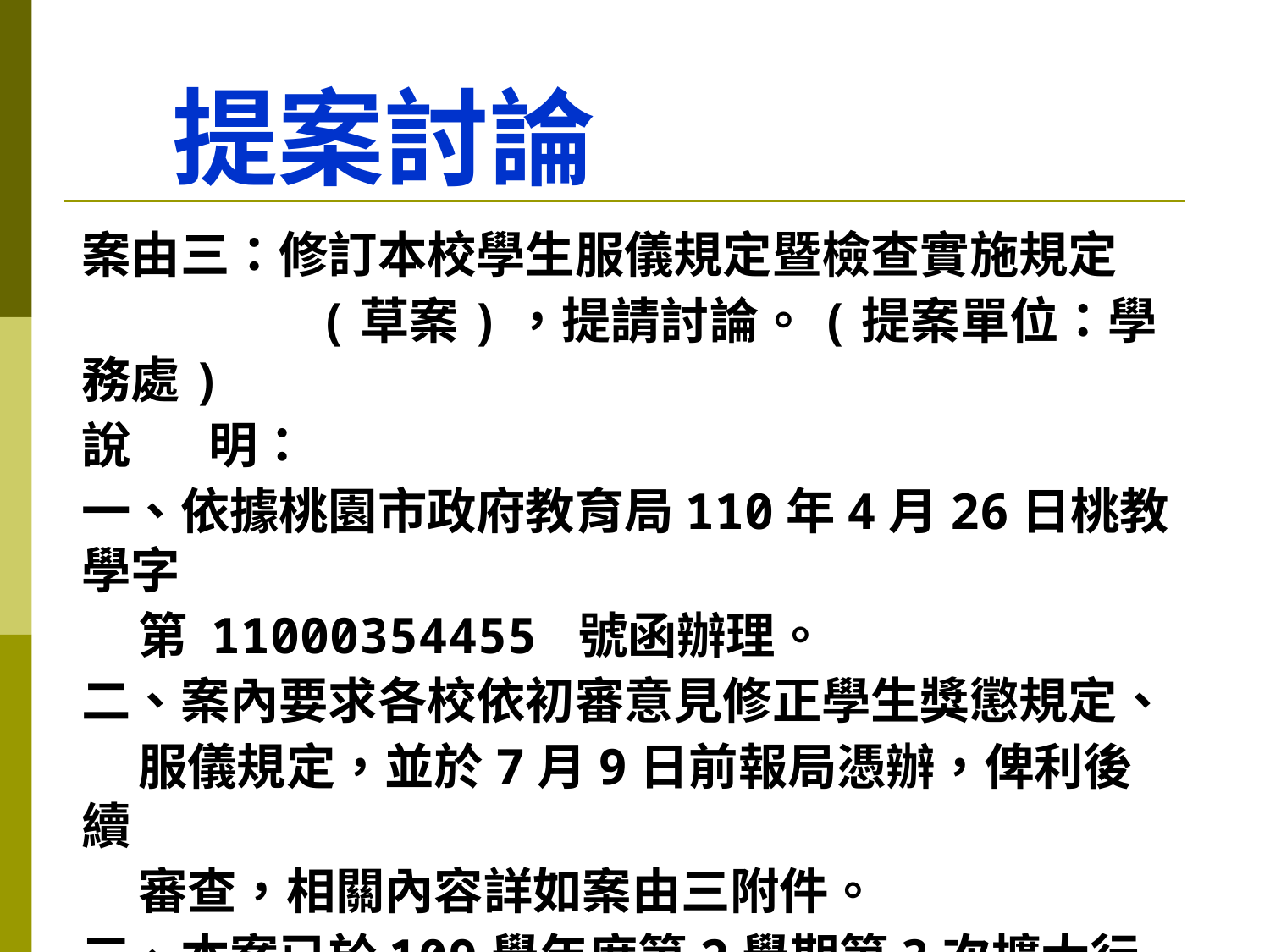

# 提案討論
案由三：修訂本校學生服儀規定暨檢查實施規定
        (草案)，提請討論。(提案單位：學務處)
說	明：
一、依據桃園市政府教育局110年4月26日桃教學字
    第 11000354455 號函辦理。
二、案內要求各校依初審意見修正學生獎懲規定、
    服儀規定，並於7月9日前報局憑辦，俾利後續
    審查，相關內容詳如案由三附件。
三、本案已於109學年度第2學期第3次擴大行政會
    報討論通過。